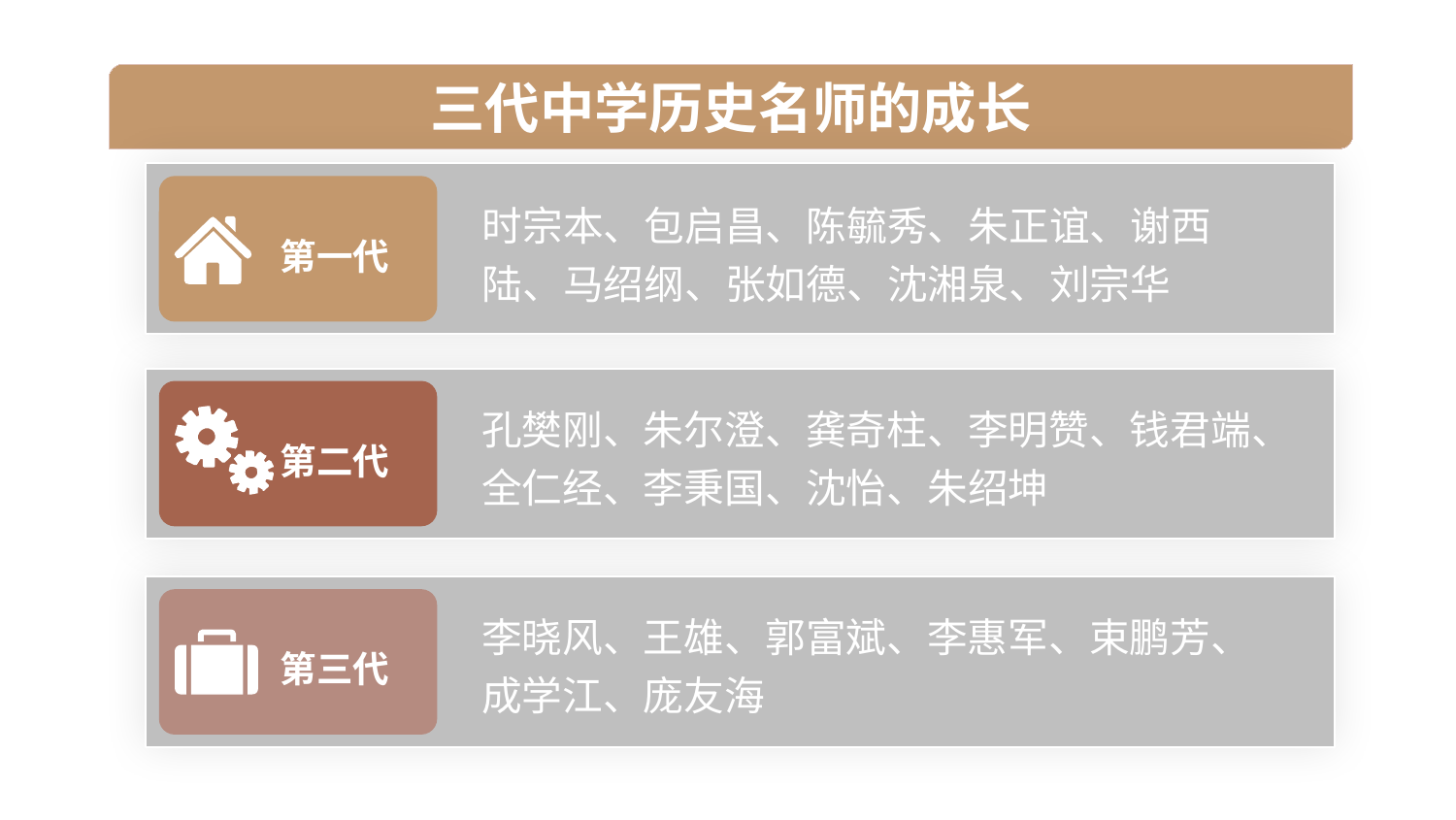

三代中学历史名师的成长

第一代
时宗本、包启昌、陈毓秀、朱正谊、谢西陆、马绍纲、张如德、沈湘泉、刘宗华

第二代

孔樊刚、朱尔澄、龚奇柱、李明赞、钱君端、全仁经、李秉国、沈怡、朱绍坤

第三代

李晓风、王雄、郭富斌、李惠军、束鹏芳、成学江、庞友海